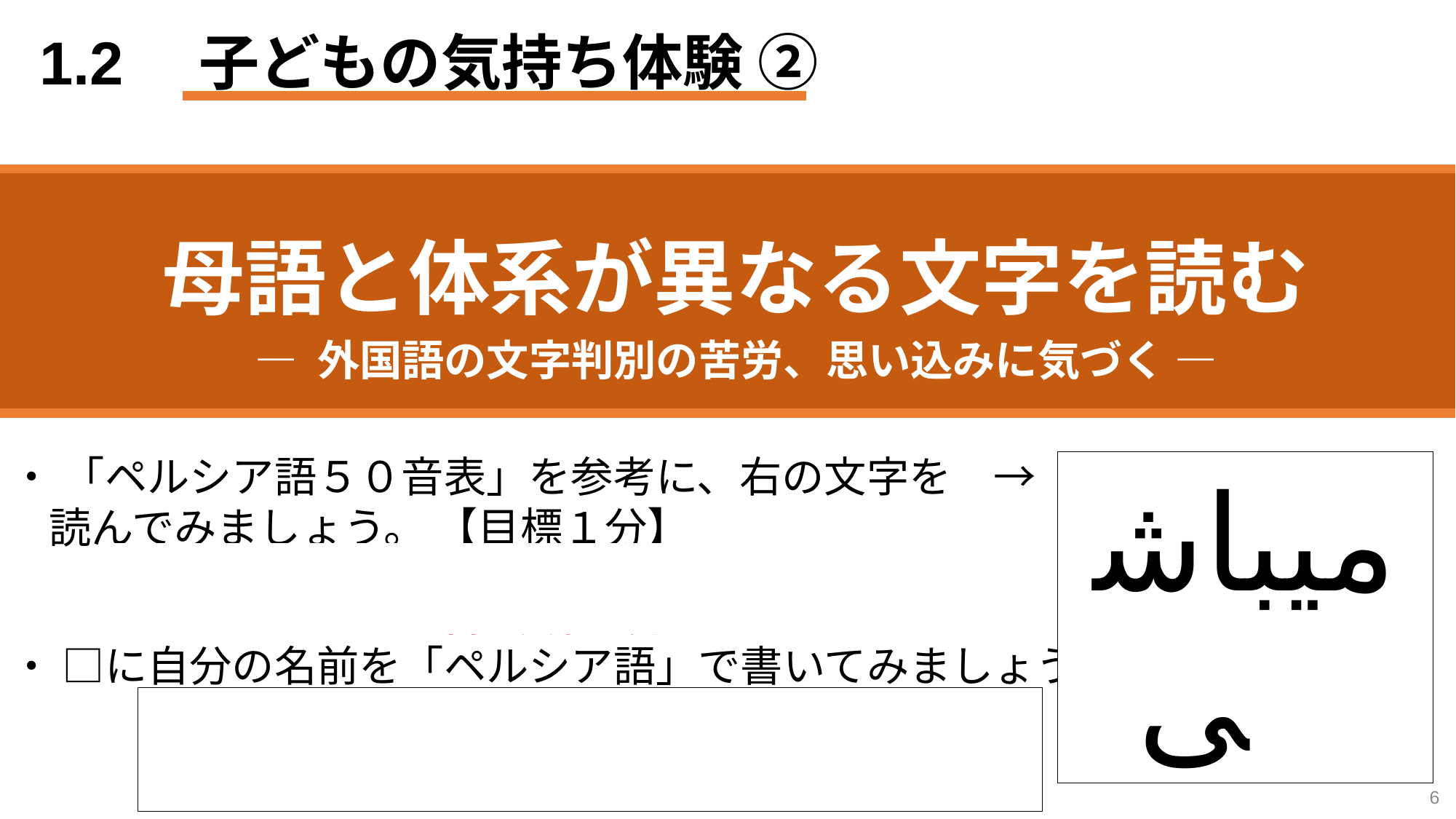

1.2　子どもの気持ち体験 ②

母語と体系が異なる文字を読む
― 外国語の文字判別の苦労、思い込みに気づく ―
・ 「ペルシア語５０音表」を参考に、右の文字を　→
   読んでみましょう。 【目標１分】
　　　➝ 母語は１瞬でも読めるが、外国語は１分あっても大変。
  　　 ➝ フォントが違えば同じ文字に見えないこともある。
・ □に自分の名前を「ペルシア語」で書いてみましょう。
میباشی

まえばし

میباشی
フォント違い
میباشی
フォント違い

6